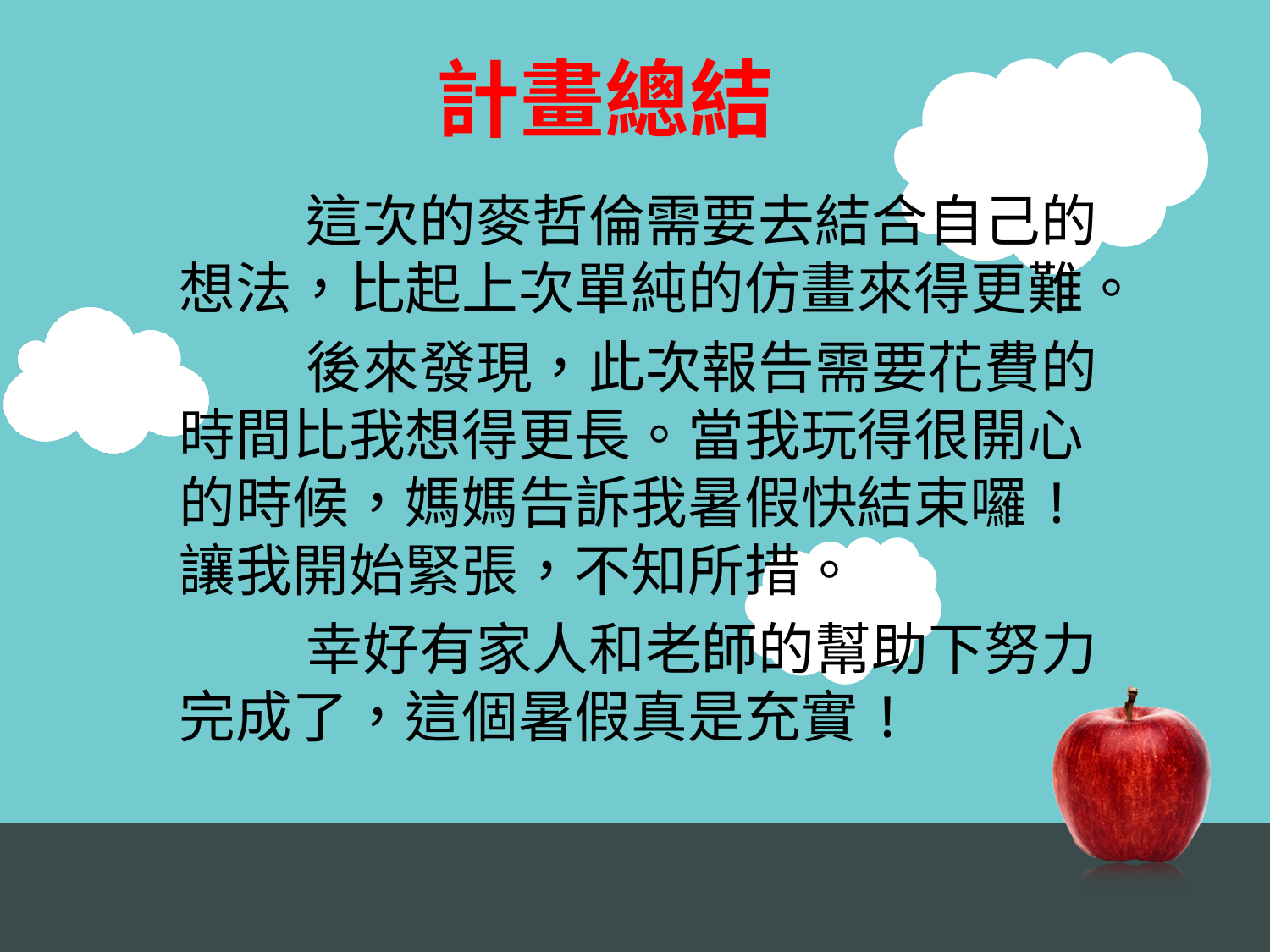

計畫總結

		這次的麥哲倫需要去結合自己的想法，比起上次單純的仿畫來得更難。
		後來發現，此次報告需要花費的時間比我想得更長。當我玩得很開心的時候，媽媽告訴我暑假快結束囉!讓我開始緊張，不知所措。
		幸好有家人和老師的幫助下努力完成了，這個暑假真是充實!